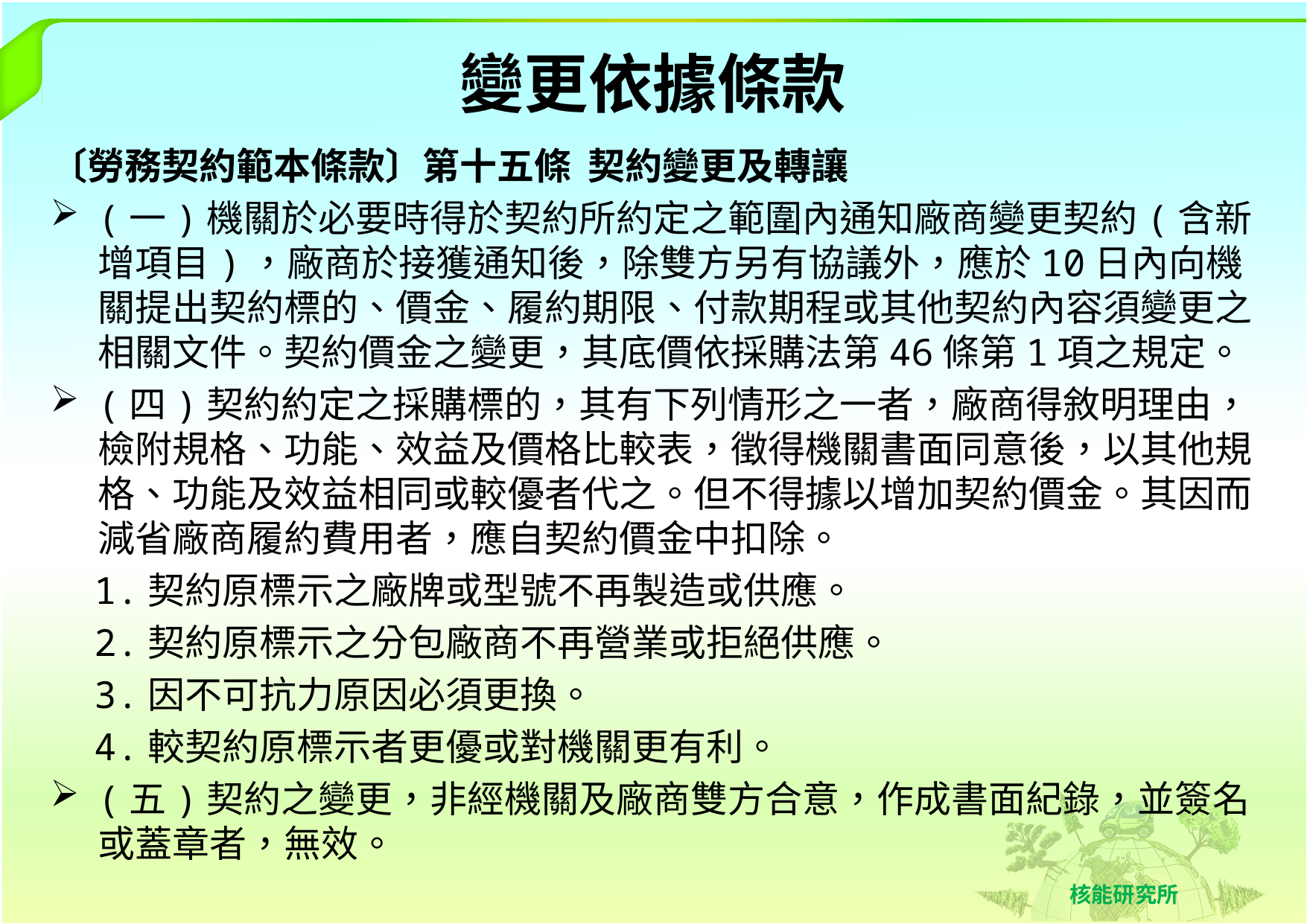

# 變更依據條款
〔勞務契約範本條款〕第十五條  契約變更及轉讓
(一)機關於必要時得於契約所約定之範圍內通知廠商變更契約(含新增項目)，廠商於接獲通知後，除雙方另有協議外，應於10日內向機關提出契約標的、價金、履約期限、付款期程或其他契約內容須變更之相關文件。契約價金之變更，其底價依採購法第46條第1項之規定。
(四)契約約定之採購標的，其有下列情形之一者，廠商得敘明理由，檢附規格、功能、效益及價格比較表，徵得機關書面同意後，以其他規格、功能及效益相同或較優者代之。但不得據以增加契約價金。其因而減省廠商履約費用者，應自契約價金中扣除。
1.契約原標示之廠牌或型號不再製造或供應。
2.契約原標示之分包廠商不再營業或拒絕供應。
3.因不可抗力原因必須更換。
4.較契約原標示者更優或對機關更有利。
(五)契約之變更，非經機關及廠商雙方合意，作成書面紀錄，並簽名或蓋章者，無效。